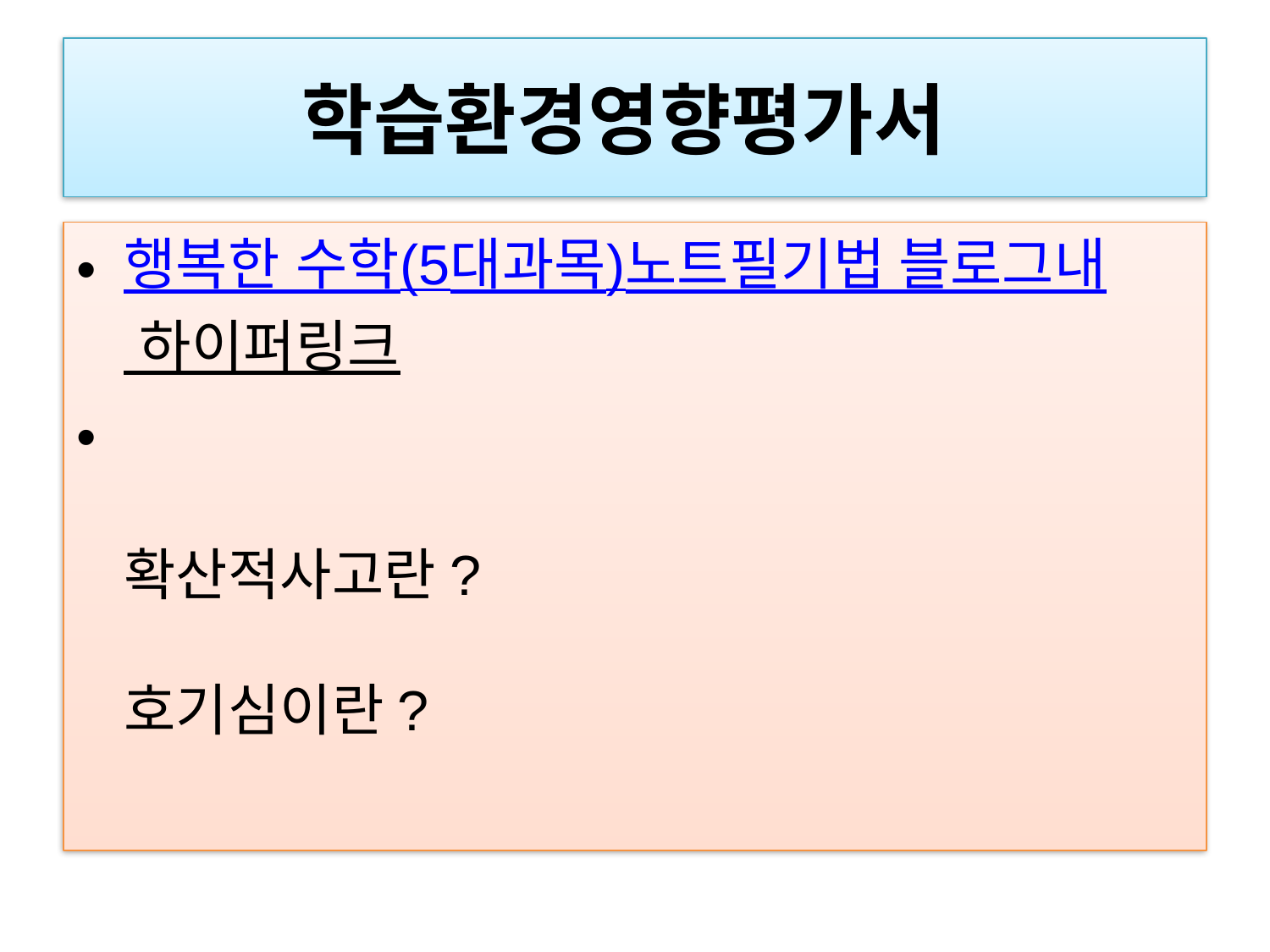

# 학습환경영향평가서
행복한 수학(5대과목)노트필기법 블로그내 하이퍼링크
확산적사고란?
호기심이란?